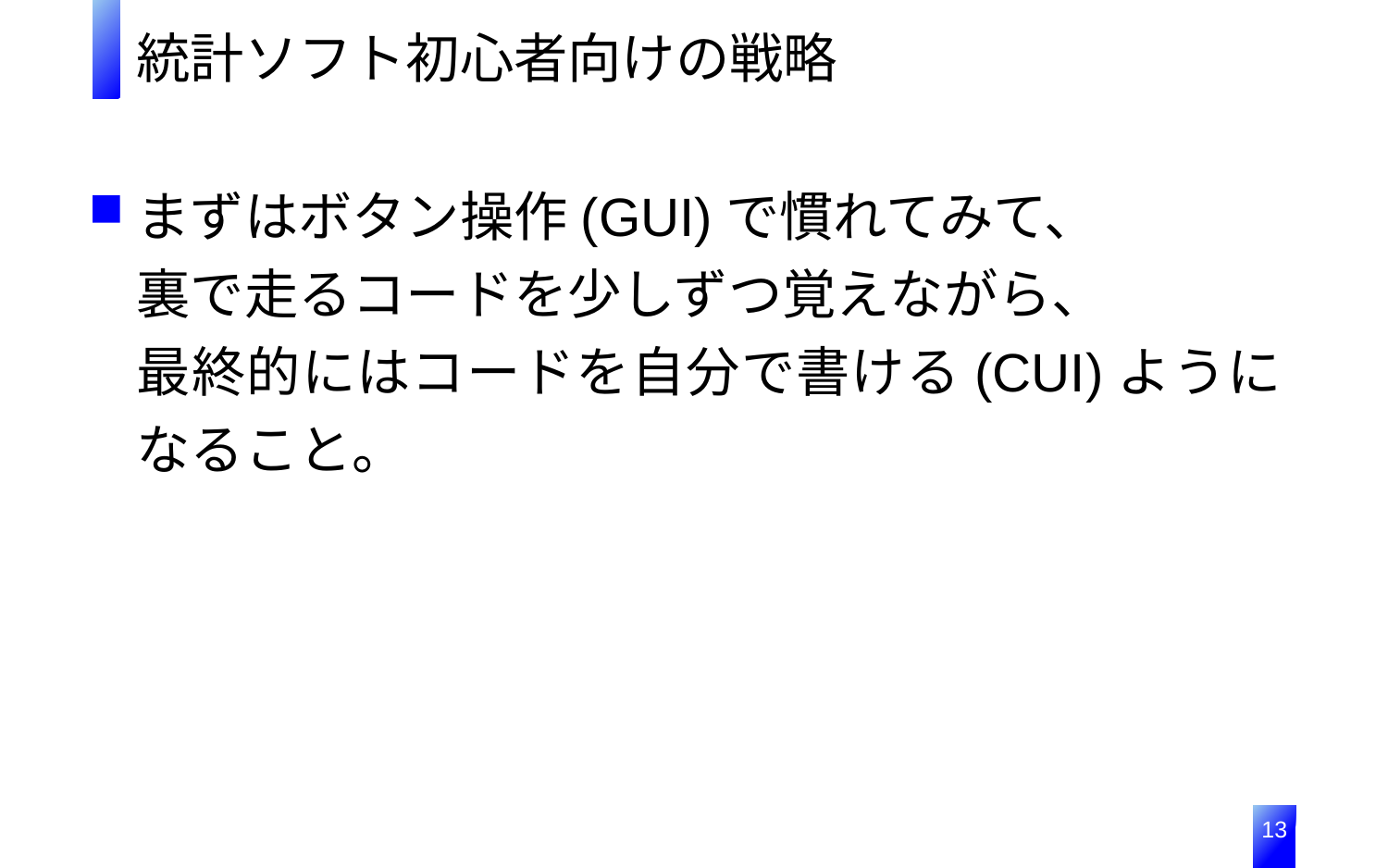

統計ソフト初心者向けの戦略
まずはボタン操作(GUI)で慣れてみて、
裏で走るコードを少しずつ覚えながら、
最終的にはコードを自分で書ける(CUI)ようになること。